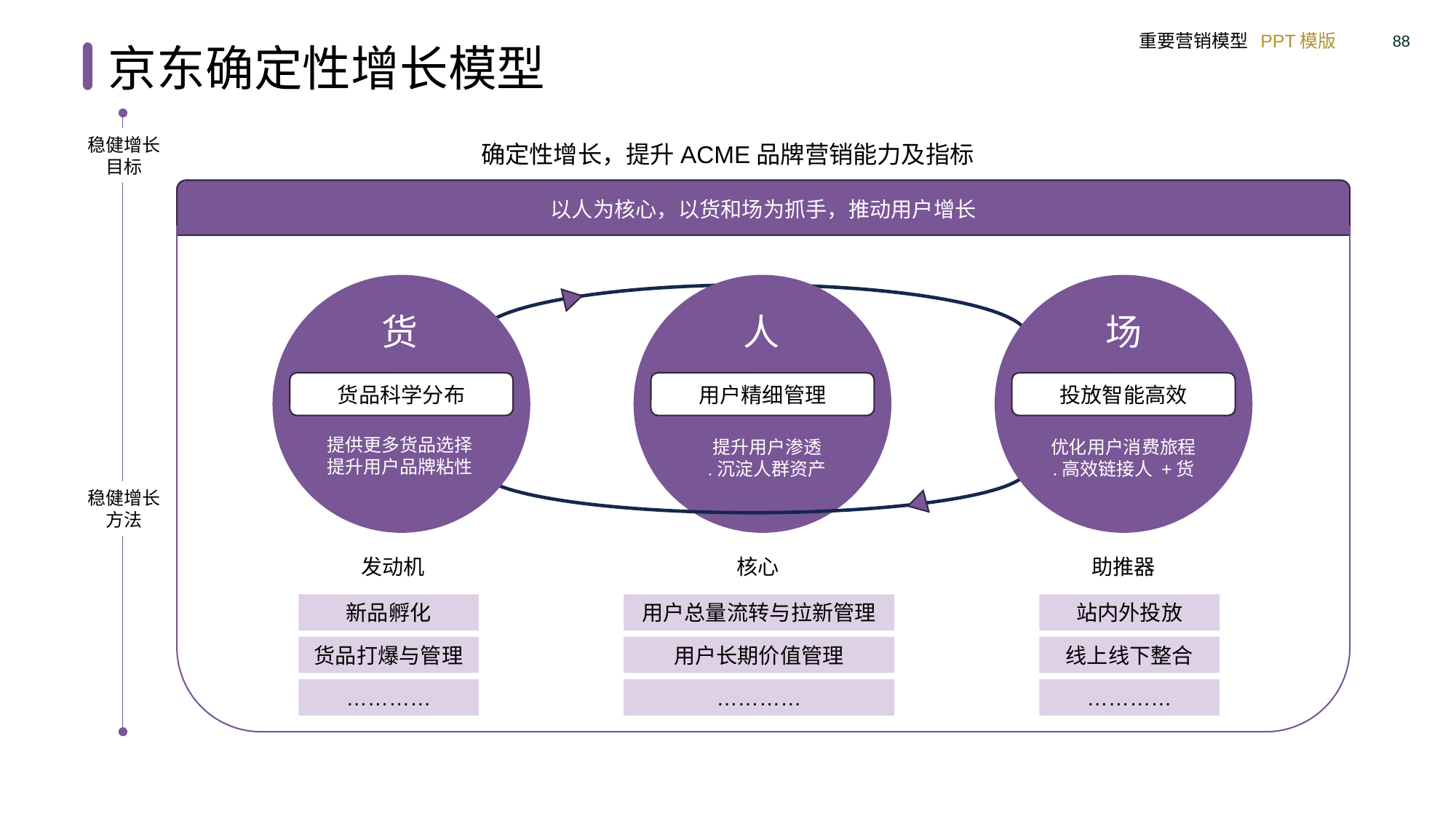

京东确定性增长模型
稳健增长目标
确定性增长，提升ACME品牌营销能力及指标
以人为核心，以货和场为抓手，推动用户增长

货
人
场
货品科学分布
用户精细管理
投放智能高效

提供更多货品选择
提升用户品牌粘性
提升用户渗透
.沉淀人群资产
优化用户消费旅程
.高效链接人 +货
稳健增长方法

发动机
核心
助推器
新品孵化
用户总量流转与拉新管理
站内外投放
货品打爆与管理
用户长期价值管理
线上线下整合
…………
…………
…………